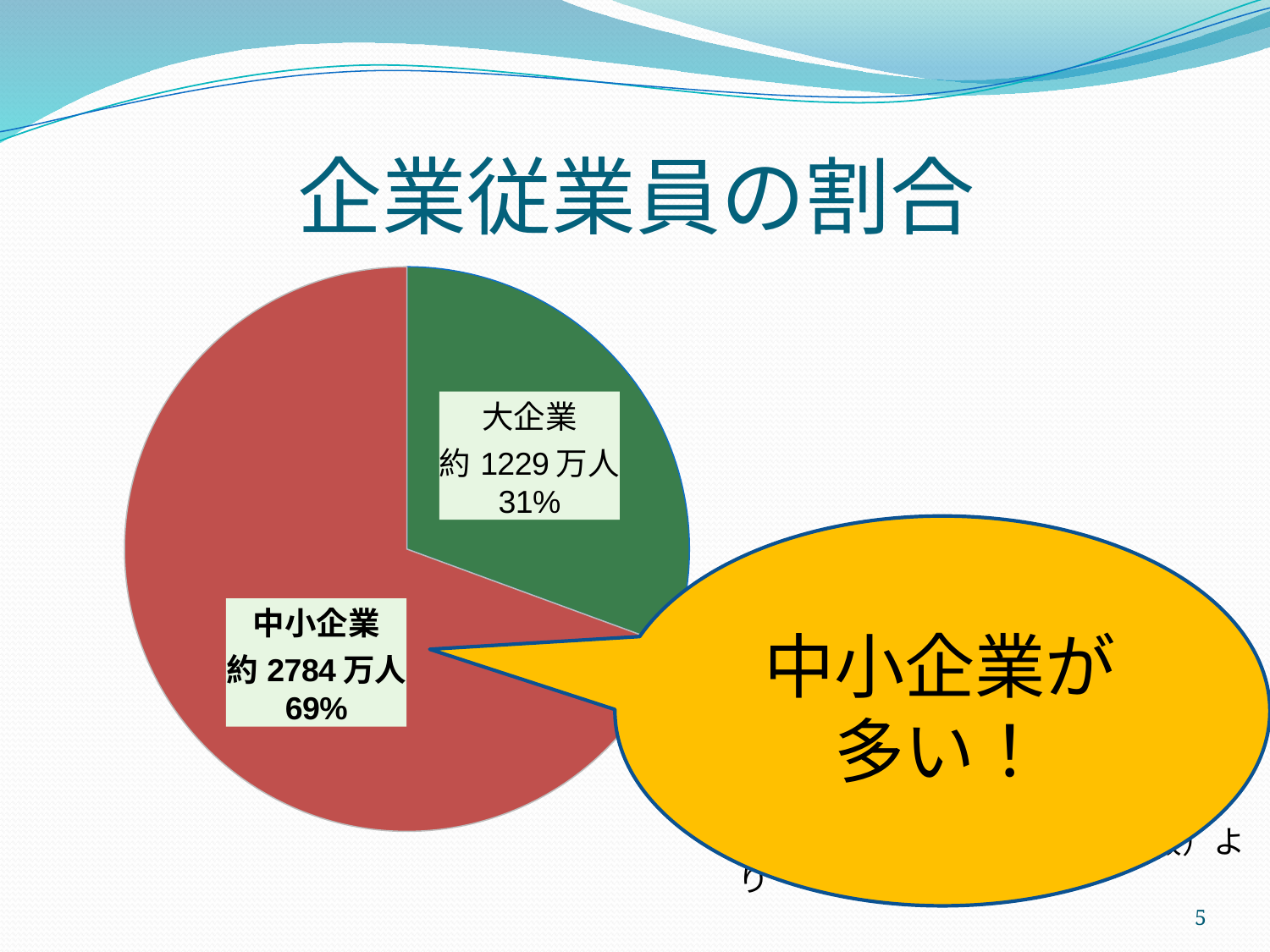

# 企業従業員の割合

### Chart

| Category |  |
|---|---|
| 大企業 | 30.6 |
| 中小企業 | 69.4 |
中小企業が
多い！
中小企業白書（２０１０年度版）より
5